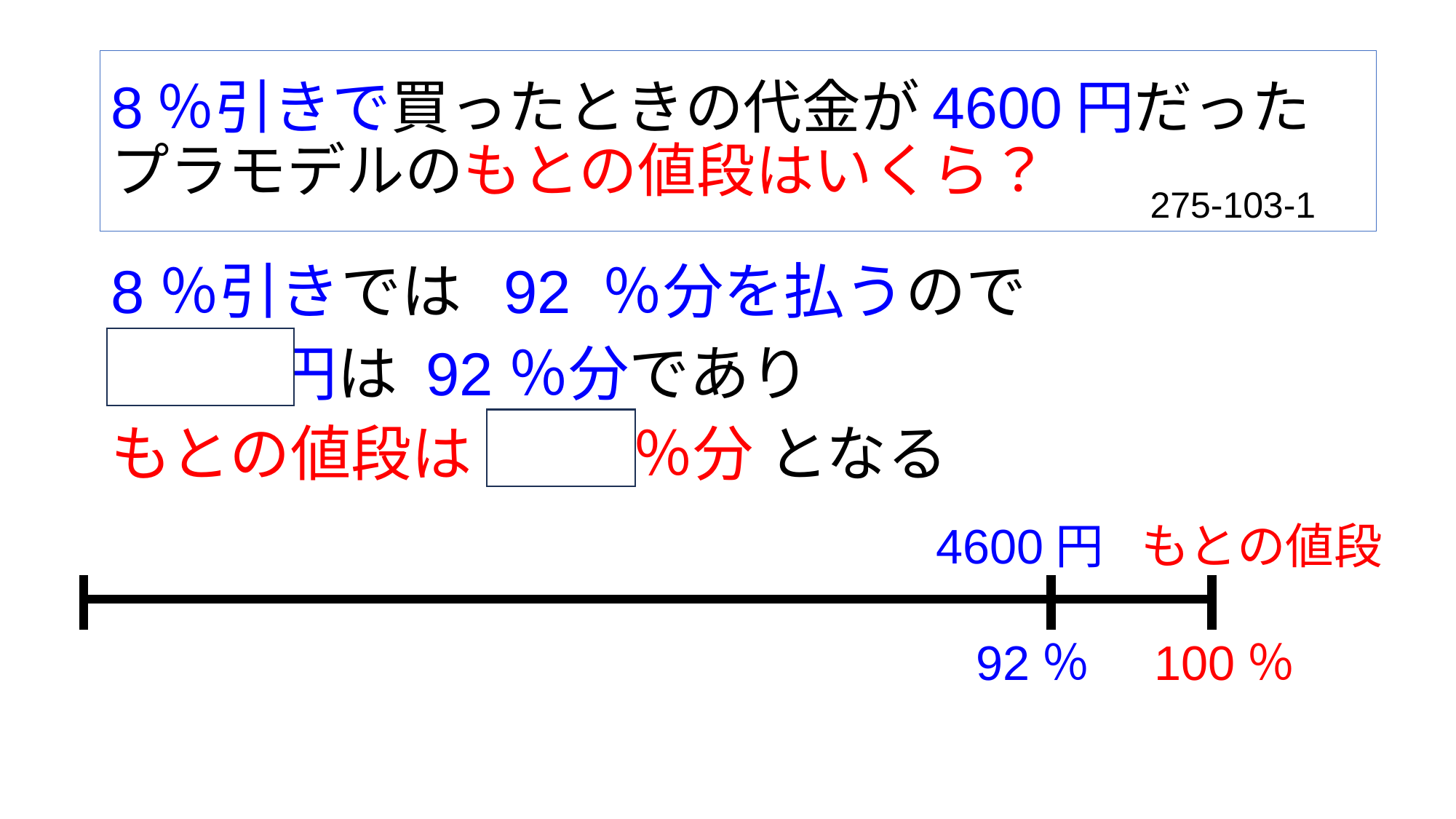

# 8％引きで買ったときの代金が4600円だったプラモデルのもとの値段はいくら？
275-103-1
8％引きでは  92 ％分を払うので

4600 円は 92％分であり
もとの値段は 100 ％分 となる

4600円

   92％
もとの値段

 100％